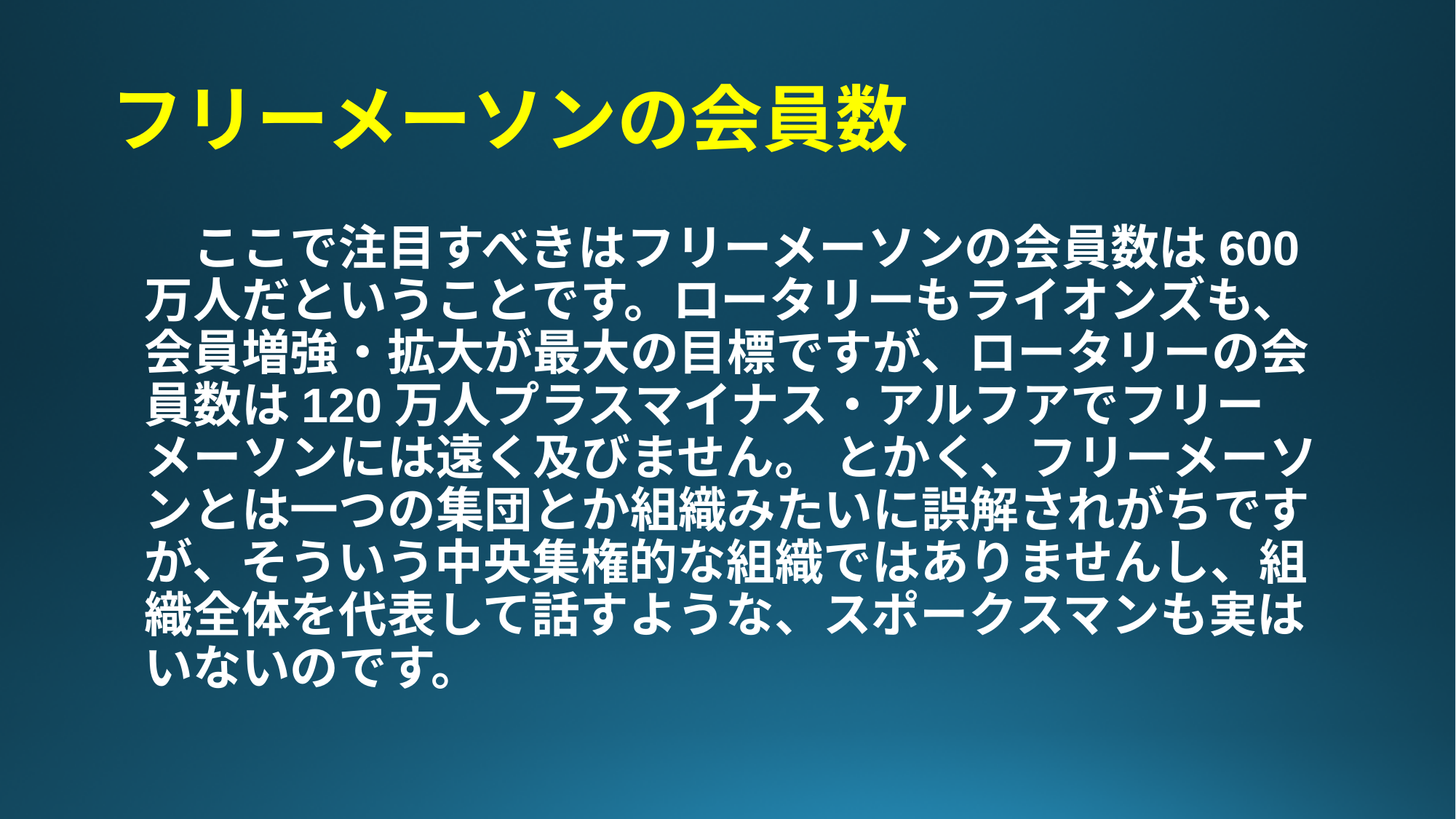

# フリーメーソンの会員数
　ここで注目すべきはフリーメーソンの会員数は600万人だということです。ロータリーもライオンズも、会員増強・拡大が最大の目標ですが、ロータリーの会員数は120万人プラスマイナス・アルフアでフリーメーソンには遠く及びません。 とかく、フリーメーソンとは一つの集団とか組織みたいに誤解されがちですが、そういう中央集権的な組織ではありませんし、組織全体を代表して話すような、スポークスマンも実はいないのです。